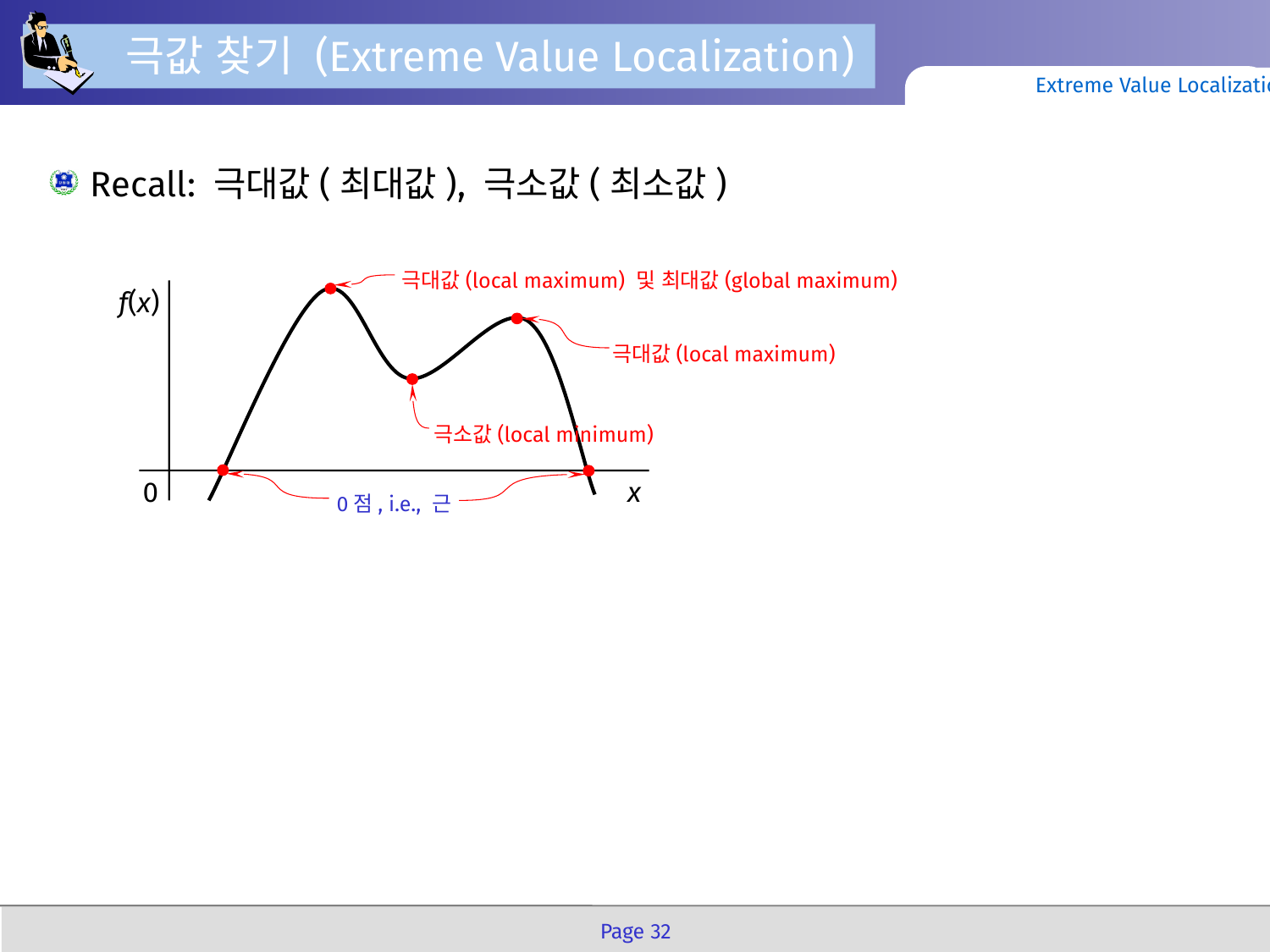

극값 찾기 (Extreme Value Localization)
Extreme Value Localization
Recall: 극대값(최대값), 극소값(최소값)

극대값(local maximum) 및 최대값(global maximum)
f(x)

극대값(local maximum)

극소값(local minimum)
0
x

0점, i.e., 근
Page 32